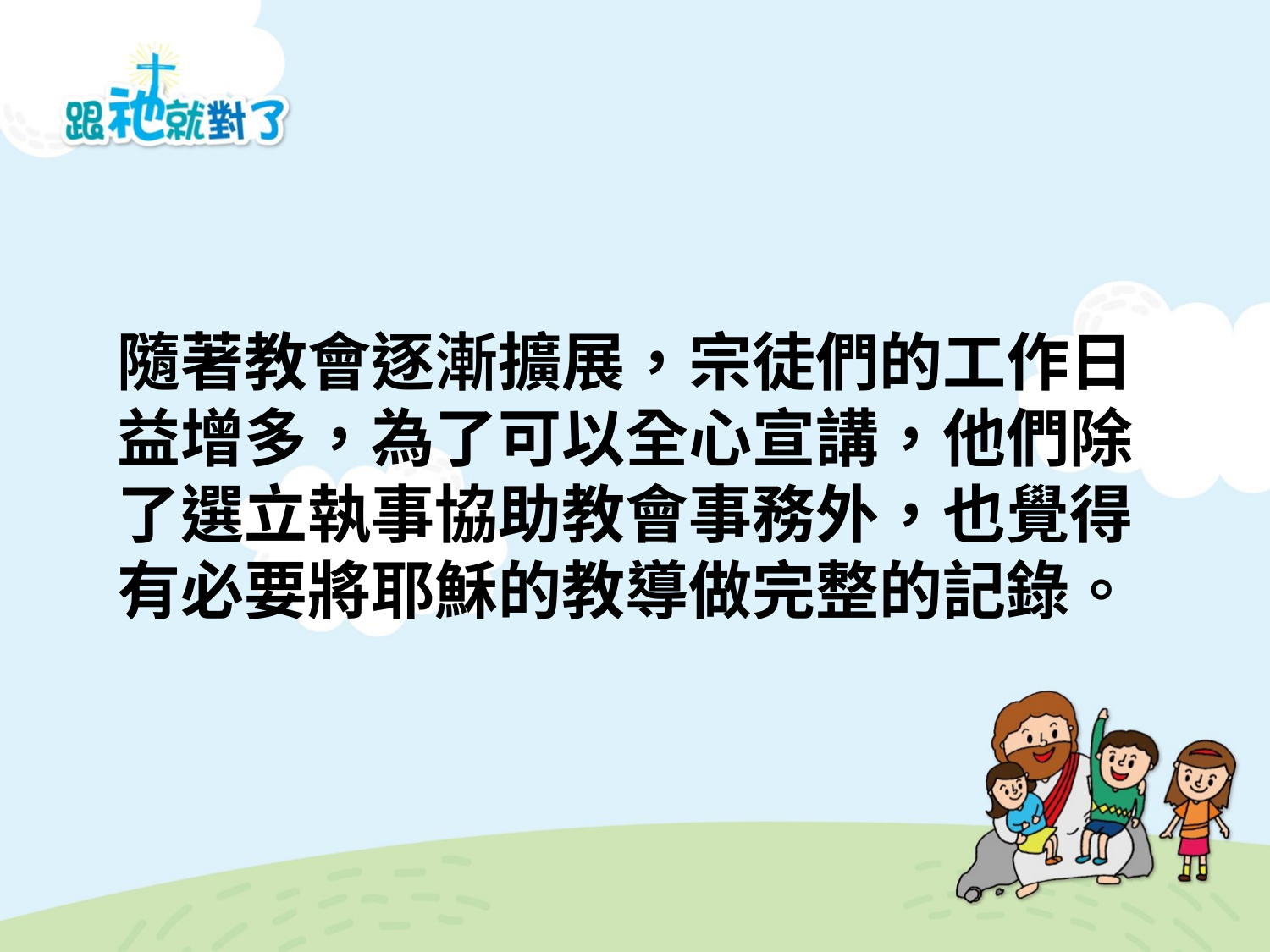

隨著教會逐漸擴展，宗徒們的工作日益增多，為了可以全心宣講，他們除了選立執事協助教會事務外，也覺得有必要將耶穌的教導做完整的記錄。